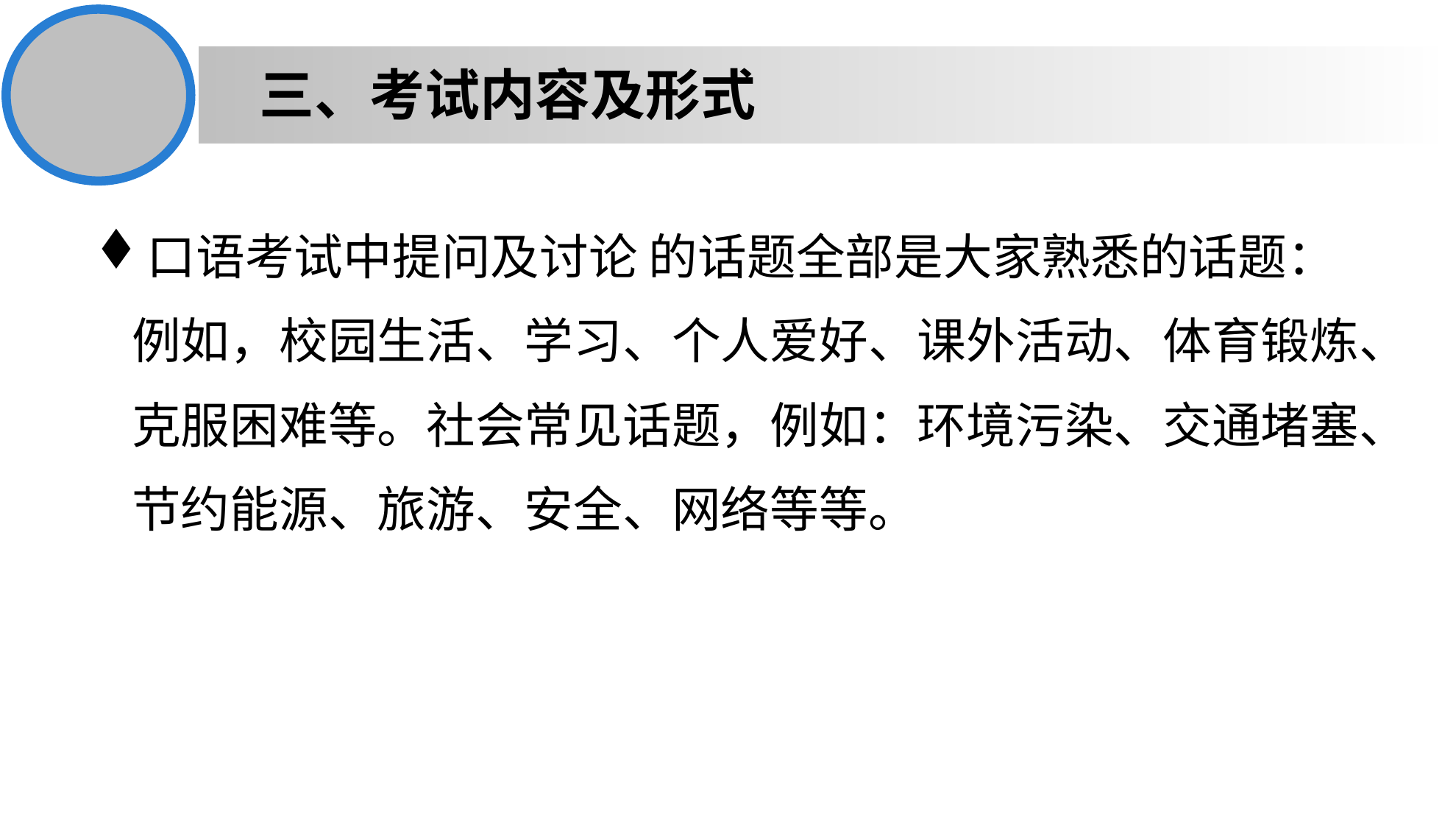

三、考试内容及形式
口语考试中提问及讨论 的话题全部是大家熟悉的话题：
  例如，校园生活、学习、个人爱好、课外活动、体育锻炼、
  克服困难等。社会常见话题，例如：环境污染、交通堵塞、
  节约能源、旅游、安全、网络等等。